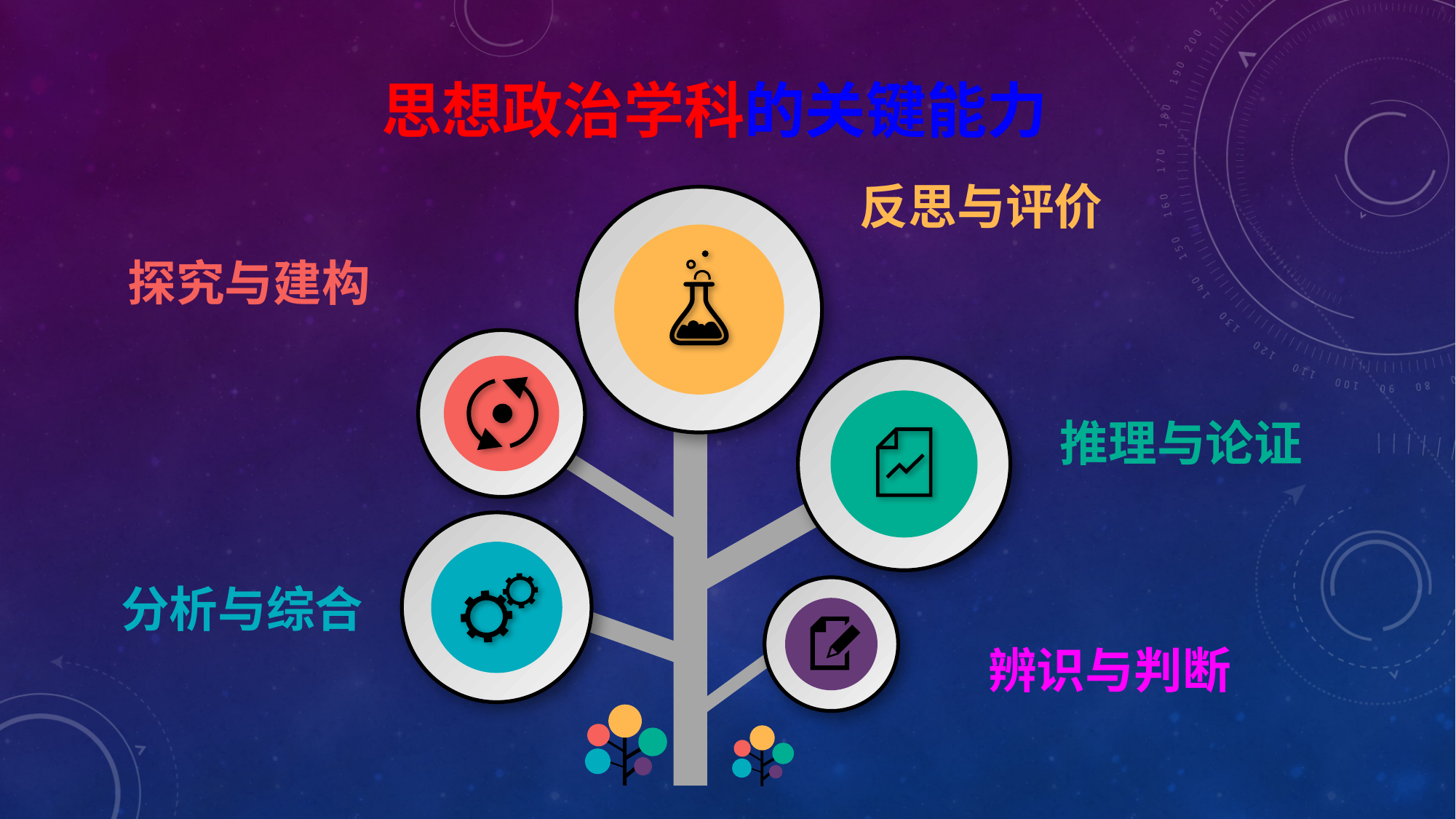

思想政治学科的关键能力
反思与评价

探究与建构

推理与论证

分析与综合

辨识与判断